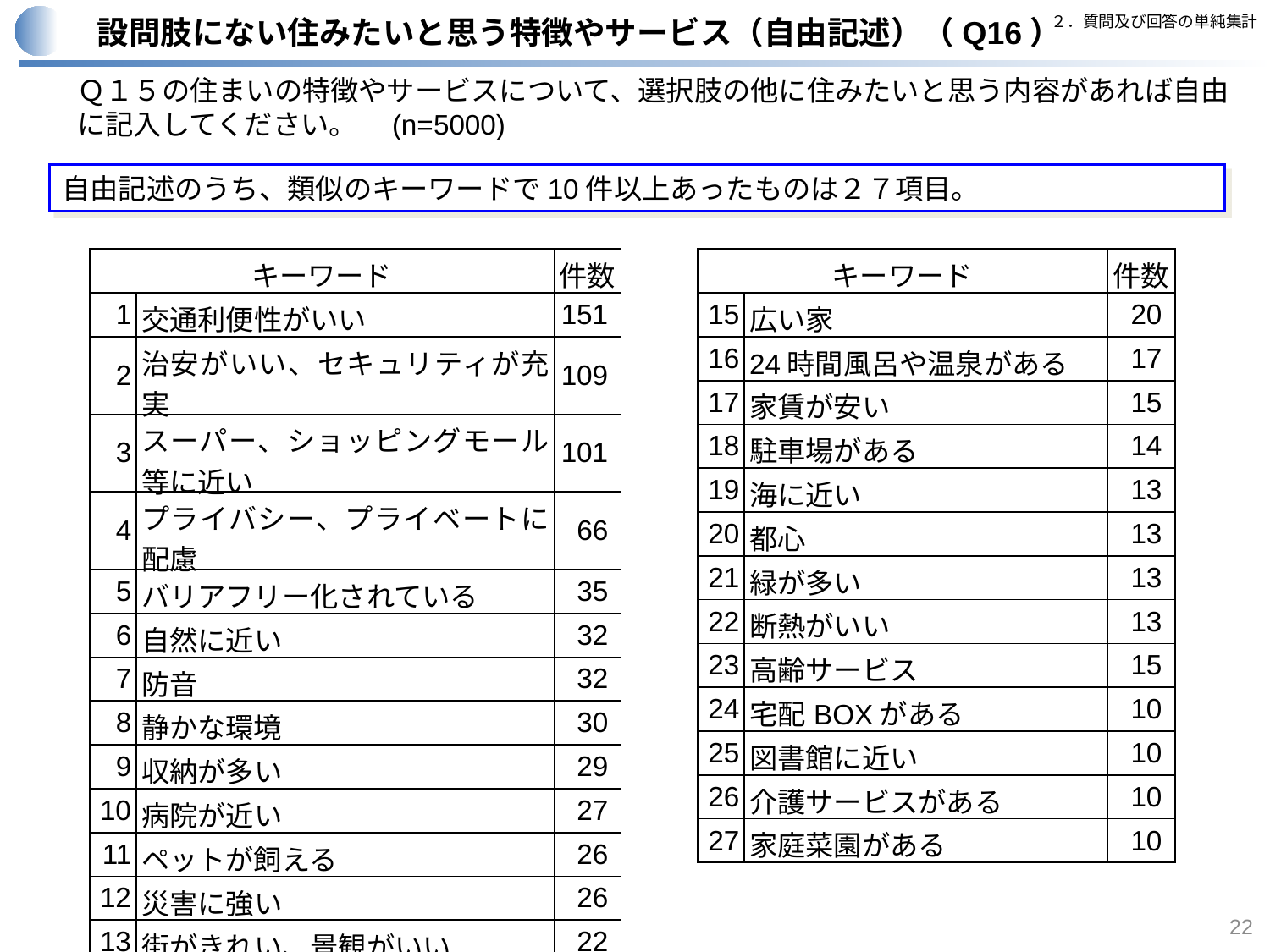

２．質問及び回答の単純集計

設問肢にない住みたいと思う特徴やサービス（自由記述）（Q16）

Ｑ１５の住まいの特徴やサービスについて、選択肢の他に住みたいと思う内容があれば自由に記入してください。　(n=5000)
自由記述のうち、類似のキーワードで10件以上あったものは２７項目。
| キーワード |  | 件数 |
| --- | --- | --- |
| 1 | 交通利便性がいい | 151 |
| 2 | 治安がいい、セキュリティが充実 | 109 |
| 3 | スーパー、ショッピングモール等に近い | 101 |
| 4 | プライバシー、プライベートに配慮 | 66 |
| 5 | バリアフリー化されている | 35 |
| 6 | 自然に近い | 32 |
| 7 | 防音 | 32 |
| 8 | 静かな環境 | 30 |
| 9 | 収納が多い | 29 |
| 10 | 病院が近い | 27 |
| 11 | ペットが飼える | 26 |
| 12 | 災害に強い | 26 |
| 13 | 街がきれい、景観がいい | 22 |
| 14 | ジム、フィットネスに近い | 22 |
| キーワード |  | 件数 |
| --- | --- | --- |
| 15 | 広い家 | 20 |
| 16 | 24時間風呂や温泉がある | 17 |
| 17 | 家賃が安い | 15 |
| 18 | 駐車場がある | 14 |
| 19 | 海に近い | 13 |
| 20 | 都心 | 13 |
| 21 | 緑が多い | 13 |
| 22 | 断熱がいい | 13 |
| 23 | 高齢サービス | 15 |
| 24 | 宅配BOXがある | 10 |
| 25 | 図書館に近い | 10 |
| 26 | 介護サービスがある | 10 |
| 27 | 家庭菜園がある | 10 |
22